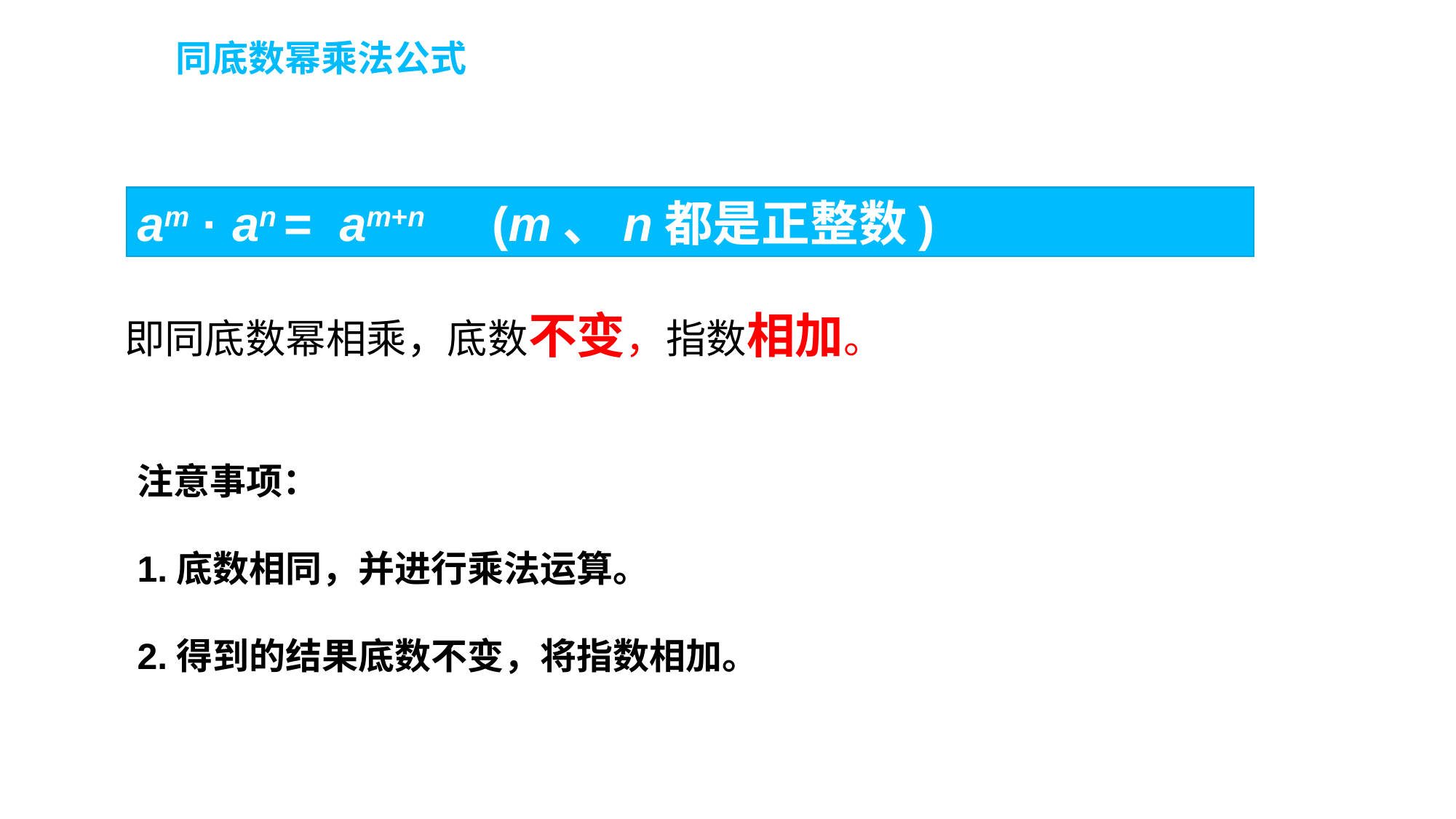

同底数幂乘法公式
am · an =  am+n     (m、n都是正整数)
即同底数幂相乘，底数不变，指数相加。
注意事项：
1.底数相同，并进行乘法运算。
2.得到的结果底数不变，将指数相加。